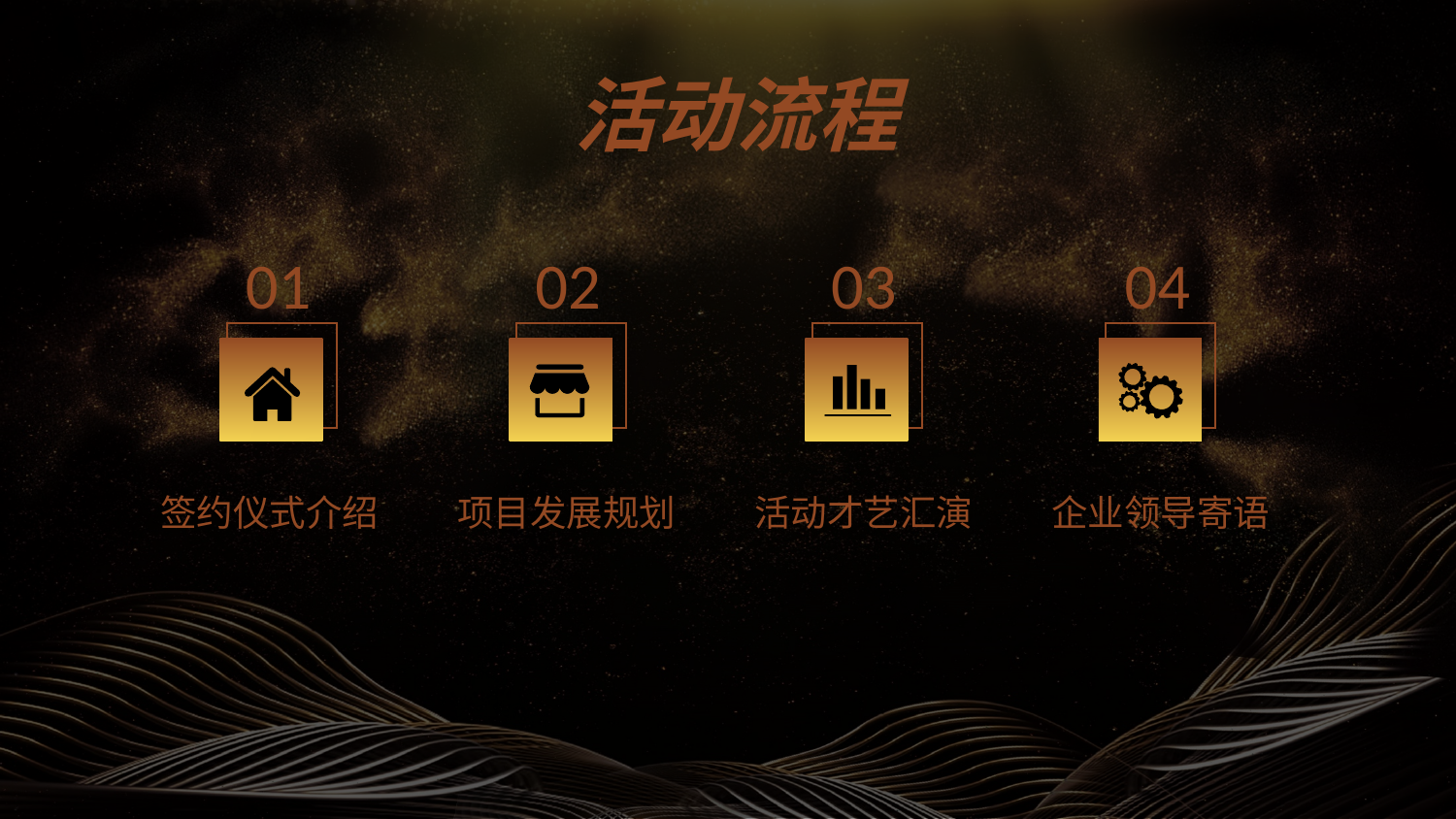

活动流程
01

签约仪式介绍
03

活动才艺汇演
04

企业领导寄语
02

项目发展规划